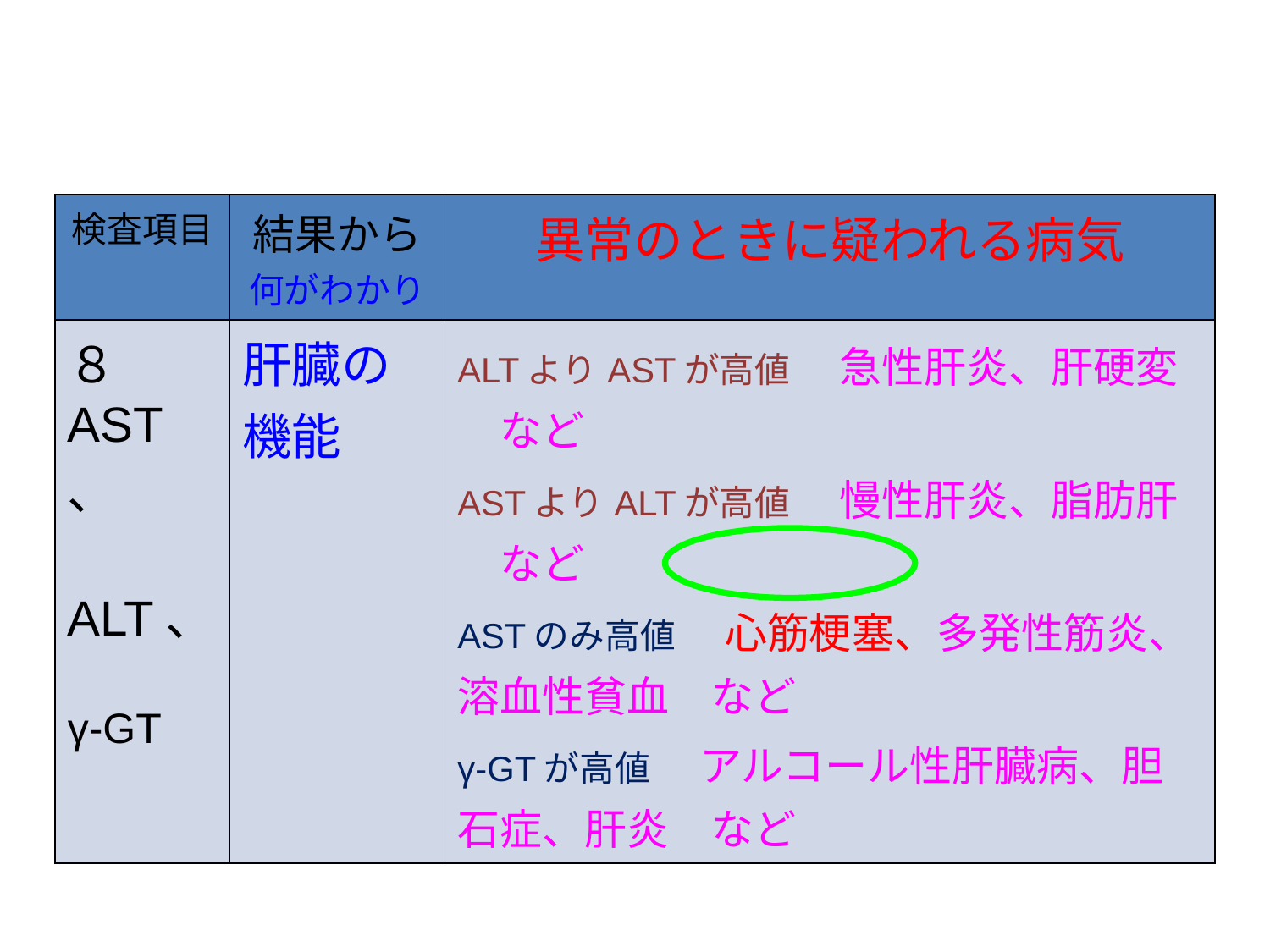

| 検査項目 | 結果から 何がわかり | 異常のときに疑われる病気 |
| --- | --- | --- |
| ８　AST、 ALT、 γ-GT | 肝臓の機能 | ALTよりASTが高値　急性肝炎、肝硬変　など ASTよりALTが高値　慢性肝炎、脂肪肝　など ASTのみ高値　心筋梗塞、多発性筋炎、溶血性貧血　など γ-GTが高値　アルコール性肝臓病、胆石症、肝炎　など |